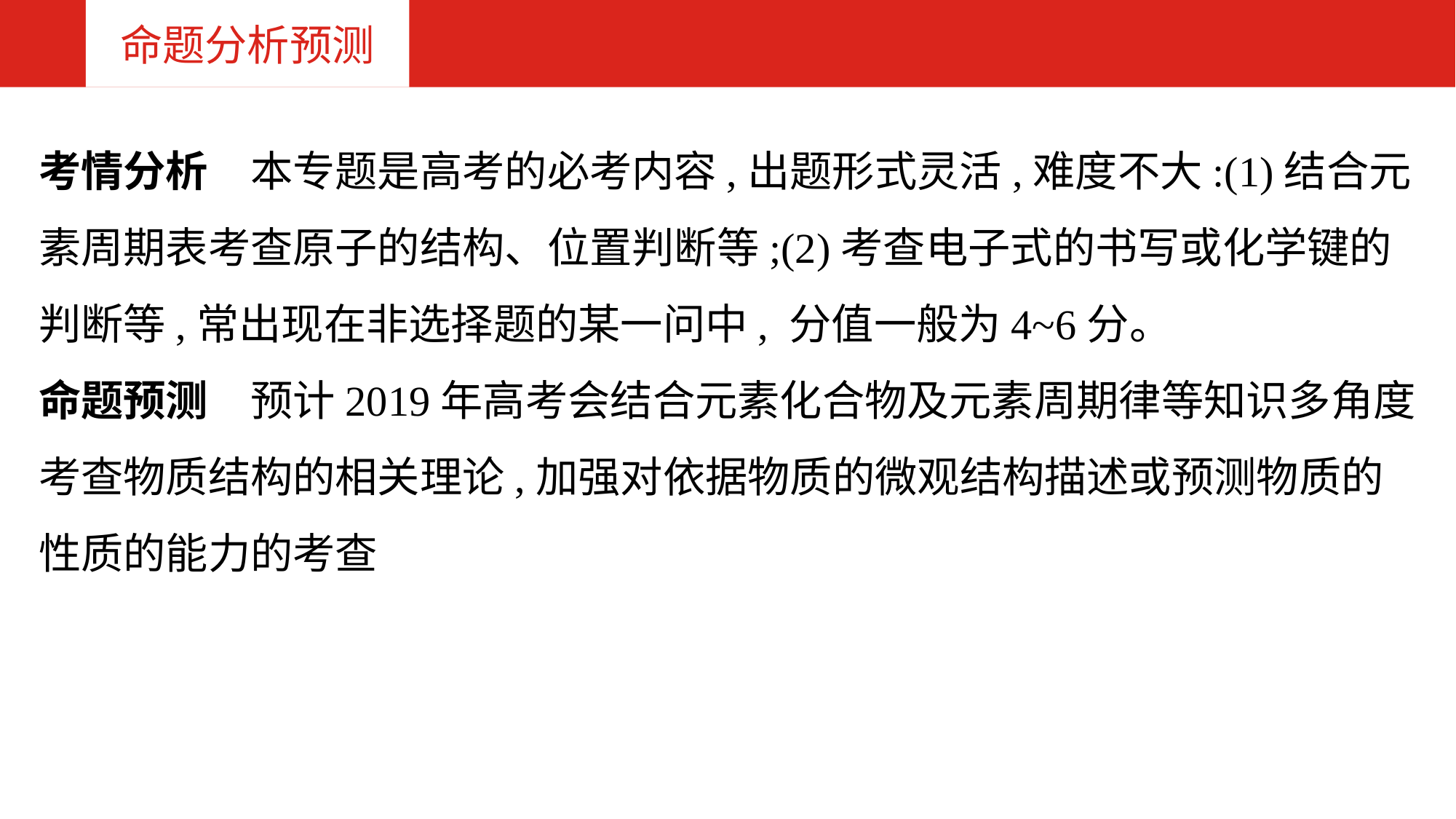

命题分析预测
考情分析　本专题是高考的必考内容,出题形式灵活,难度不大:(1)结合元素周期表考查原子的结构、位置判断等;(2)考查电子式的书写或化学键的判断等,常出现在非选择题的某一问中, 分值一般为4~6分。
命题预测　预计2019年高考会结合元素化合物及元素周期律等知识多角度考查物质结构的相关理论,加强对依据物质的微观结构描述或预测物质的性质的能力的考查